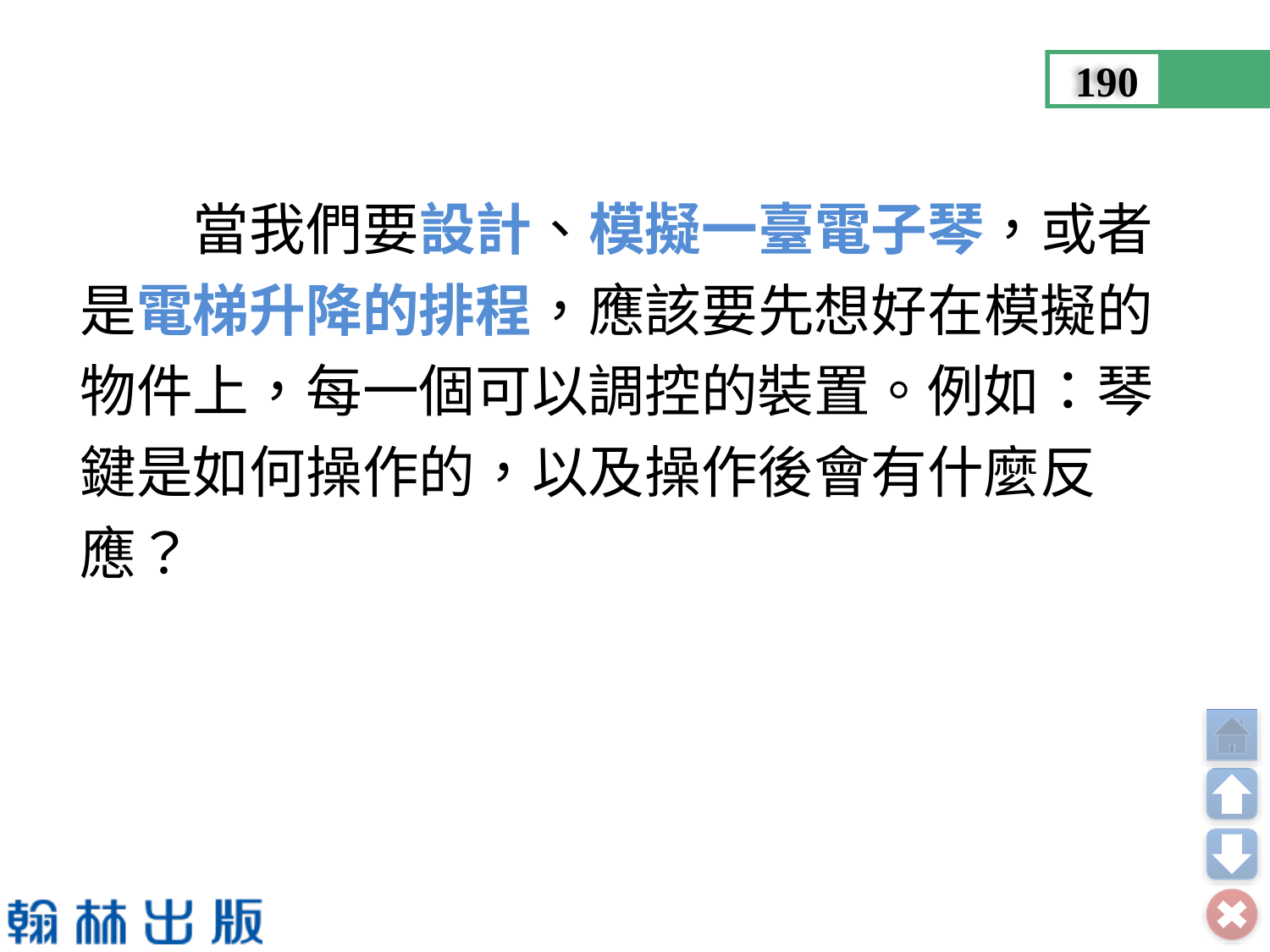

190
　　當我們要設計、模擬一臺電子琴，或者是電梯升降的排程，應該要先想好在模擬的物件上，每一個可以調控的裝置。例如：琴鍵是如何操作的，以及操作後會有什麼反應？